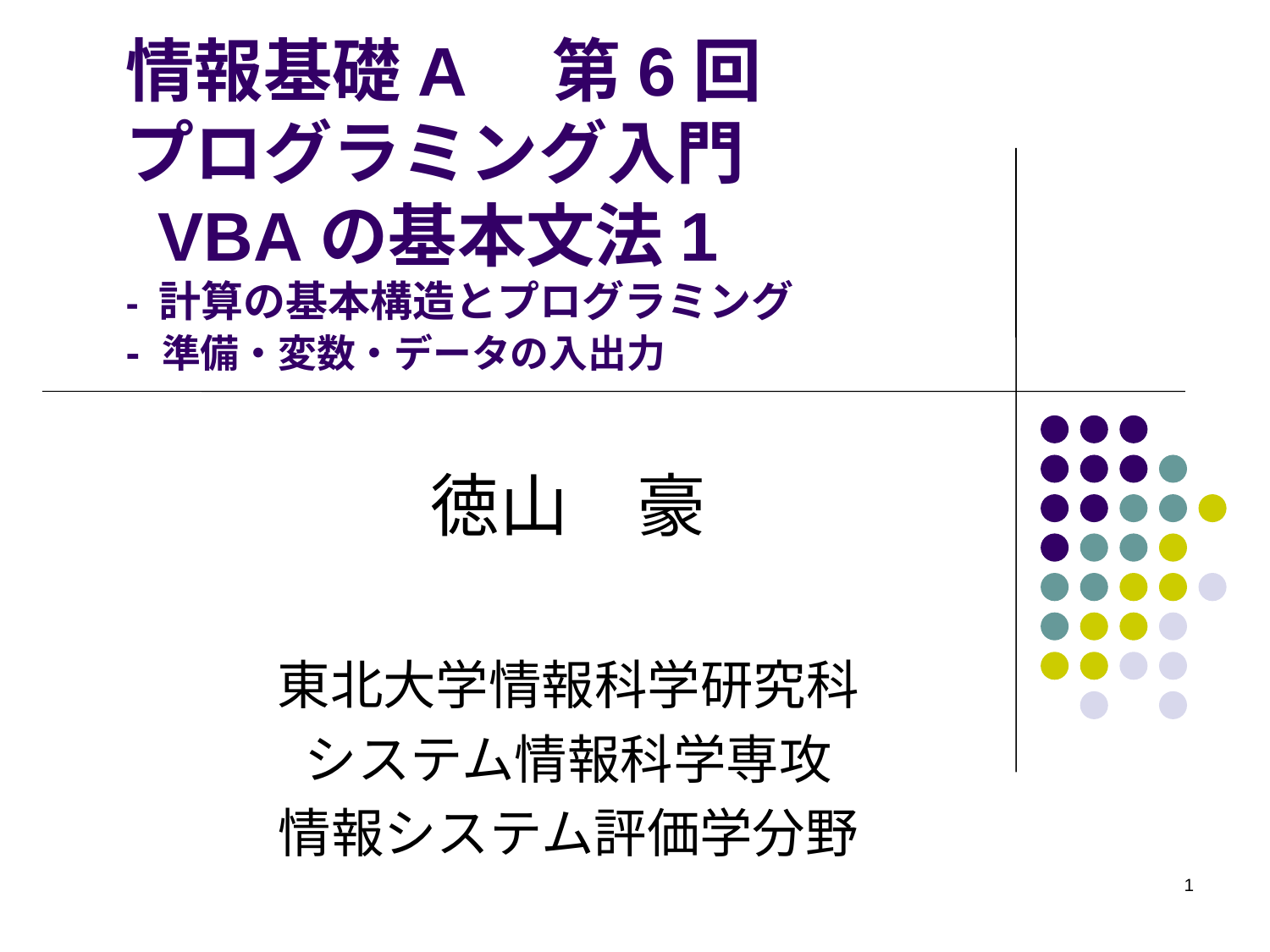

# 情報基礎A　第6回 プログラミング入門 VBAの基本文法1 - 計算の基本構造とプログラミング - 準備・変数・データの入出力
徳山　豪

東北大学情報科学研究科
システム情報科学専攻
情報システム評価学分野
1